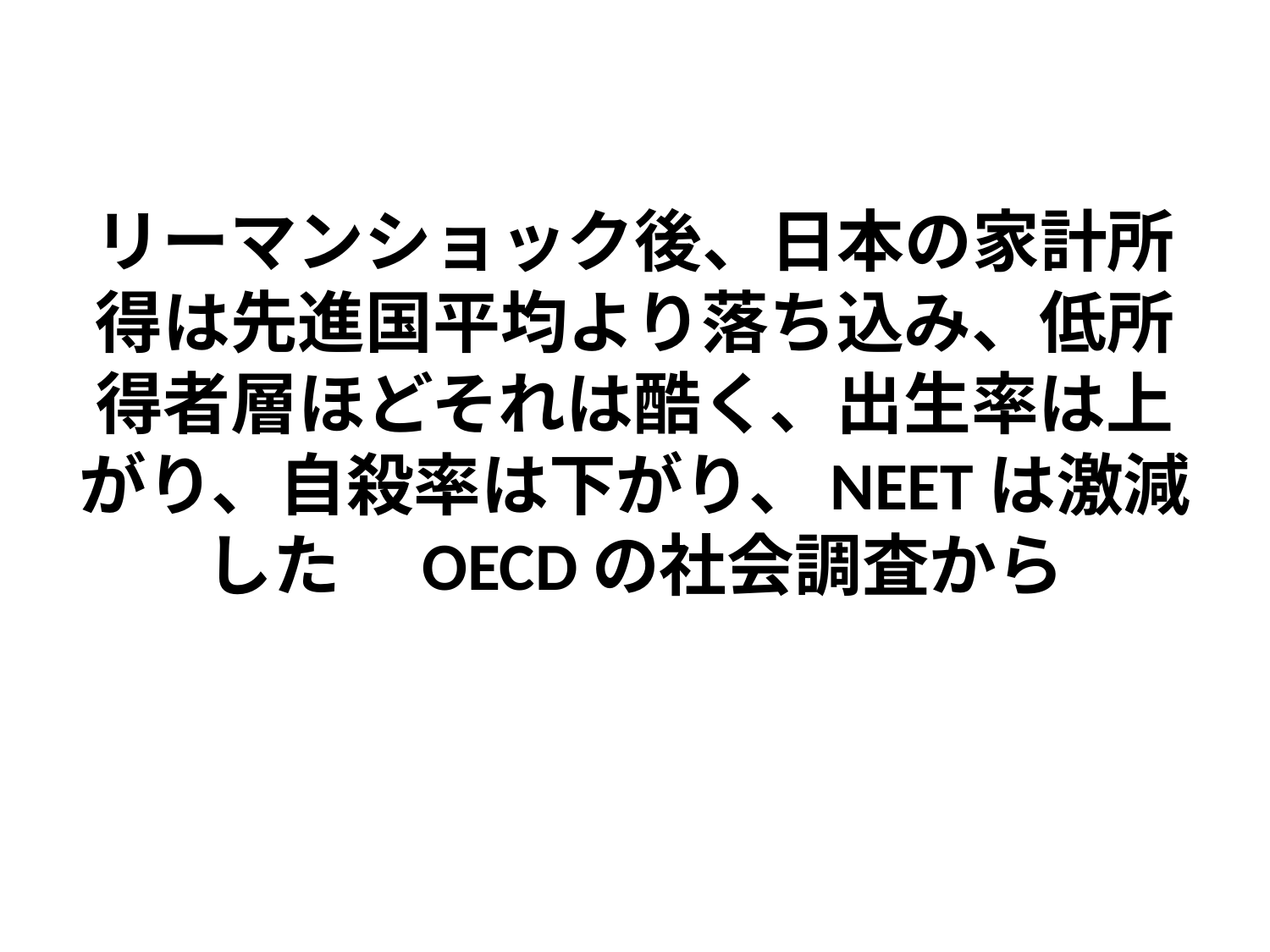

# リーマンショック後、日本の家計所得は先進国平均より落ち込み、低所得者層ほどそれは酷く、出生率は上がり、自殺率は下がり、NEETは激減した　OECDの社会調査から